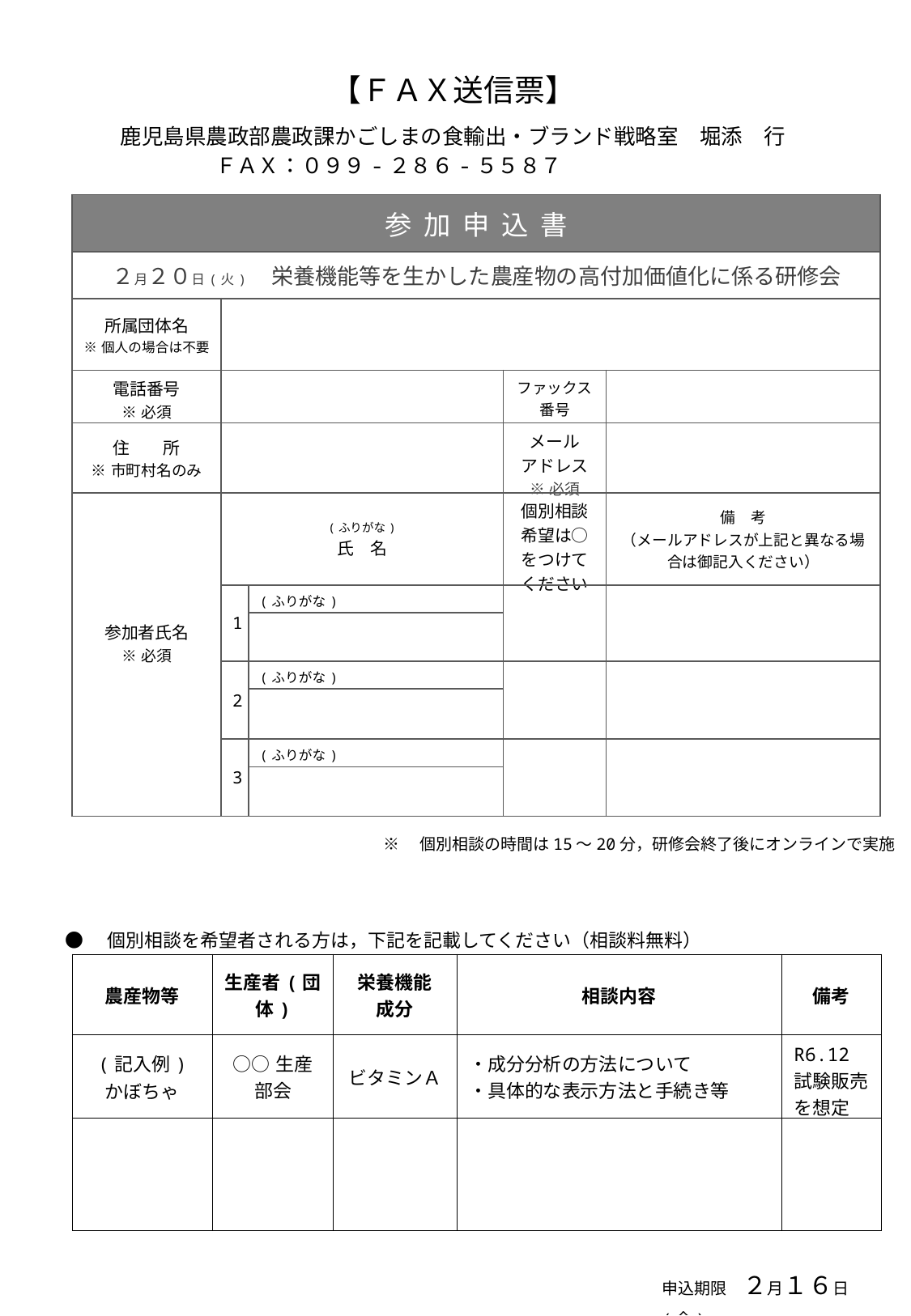

【ＦＡＸ送信票】

鹿児島県農政部農政課かごしまの食輸出・ブランド戦略室　堀添　行
ＦＡＸ：０９９-２８６-５５８７
| 参 加 申 込 書 |  |  |  |  |
| --- | --- | --- | --- | --- |
| ２月２０日(火)　栄養機能等を生かした農産物の高付加価値化に係る研修会 |  |  |  |  |
| 所属団体名 ※個人の場合は不要 |  |  |  |  |
| 電話番号 ※必須 |  |  | ファックス番号 |  |
| 住　　所 ※市町村名のみ |  |  | メール アドレス ※必須 |  |
| 参加者氏名 ※必須 | (ふりがな) 氏　名 |  | 個別相談希望は○をつけてください | 備　考 （メールアドレスが上記と異なる場合は御記入ください） |
|  | 1 | (ふりがな) |  |  |
|  |  |  |  |  |
|  | 2 | (ふりがな) |  |  |
|  |  |  |  |  |
|  | 3 | (ふりがな) |  |  |
|  |  |  |  |  |

※　個別相談の時間は15～20分，研修会終了後にオンラインで実施
●　個別相談を希望者される方は，下記を記載してください（相談料無料）
| 農産物等 | 生産者(団体) | 栄養機能 成分 | 相談内容 | 備考 |
| --- | --- | --- | --- | --- |
| (記入例) かぼちゃ | ○○生産部会 | ビタミンＡ | ・成分分析の方法について ・具体的な表示方法と手続き等 | R6.12試験販売を想定 |
|  |  |  |  |  |
申込期限　２月１６日(金)